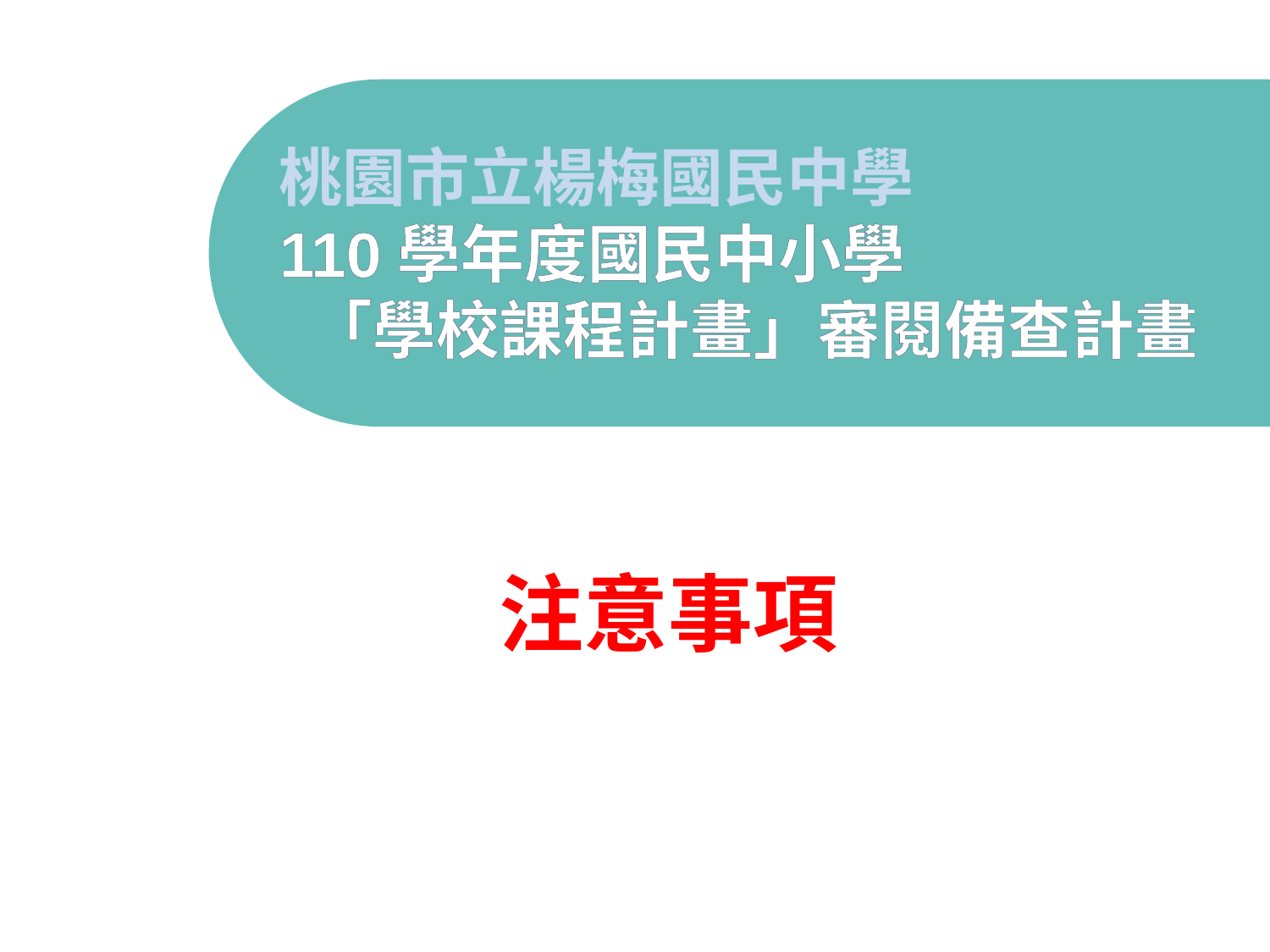

桃園市立楊梅國民中學
110學年度國民中小學
 「學校課程計畫」審閱備查計畫
注意事項